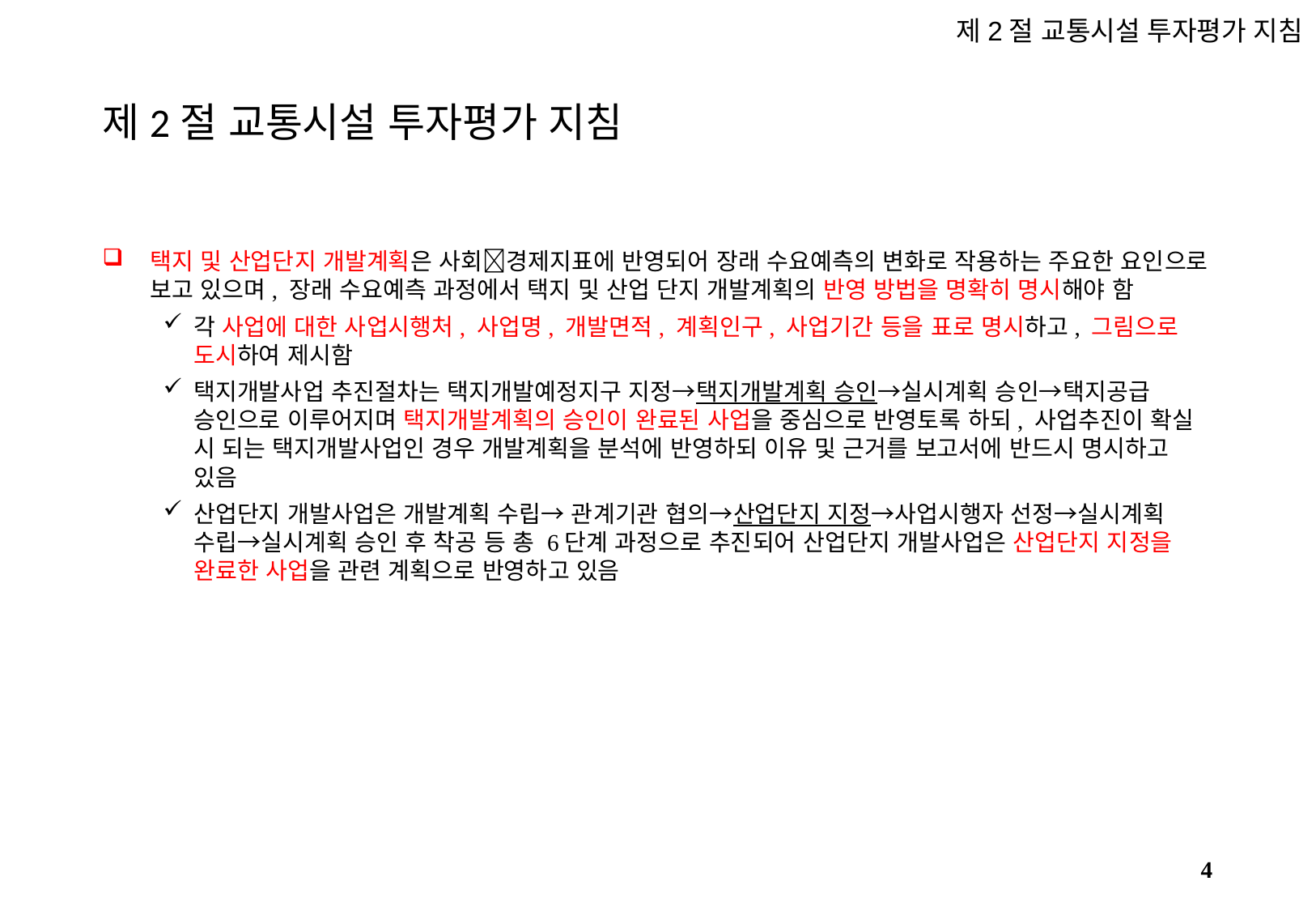

제2절 교통시설 투자평가 지침

# 제2절 교통시설 투자평가 지침
택지 및 산업단지 개발계획은 사회⋅경제지표에 반영되어 장래 수요예측의 변화로 작용하는 주요한 요인으로 보고 있으며, 장래 수요예측 과정에서 택지 및 산업 단지 개발계획의 반영 방법을 명확히 명시해야 함
각 사업에 대한 사업시행처, 사업명, 개발면적, 계획인구, 사업기간 등을 표로 명시하고, 그림으로 도시하여 제시함
택지개발사업 추진절차는 택지개발예정지구 지정→택지개발계획 승인→실시계획 승인→택지공급 승인으로 이루어지며 택지개발계획의 승인이 완료된 사업을 중심으로 반영토록 하되, 사업추진이 확실 시 되는 택지개발사업인 경우 개발계획을 분석에 반영하되 이유 및 근거를 보고서에 반드시 명시하고 있음
산업단지 개발사업은 개발계획 수립→ 관계기관 협의→산업단지 지정→사업시행자 선정→실시계획 수립→실시계획 승인 후 착공 등 총 6단계 과정으로 추진되어 산업단지 개발사업은 산업단지 지정을 완료한 사업을 관련 계획으로 반영하고 있음

4